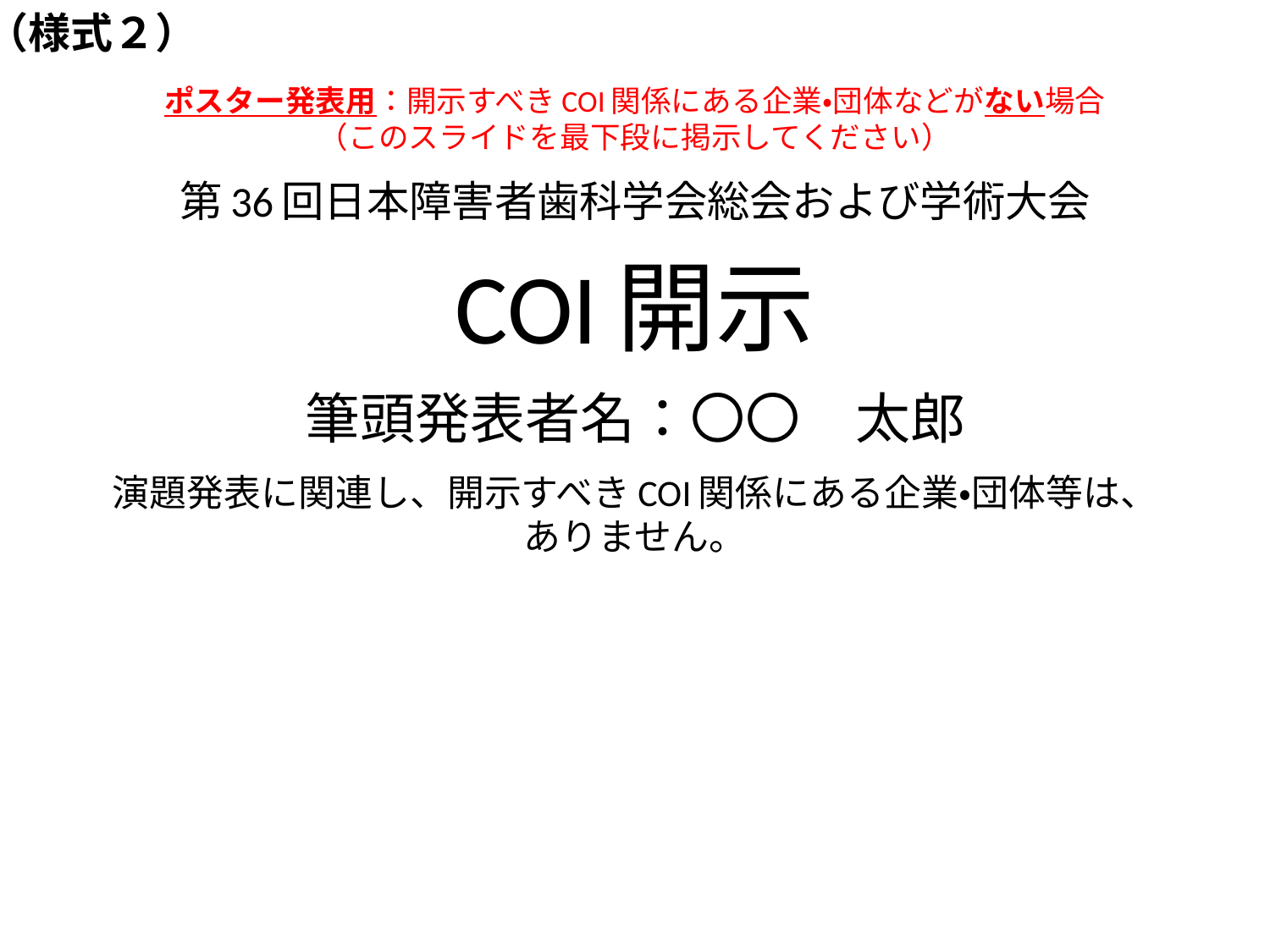

（様式２）
# ポスター発表用：開示すべきCOI関係にある企業・団体などがない場合 （このスライドを最下段に掲示してください） 第36回日本障害者歯科学会総会および学術大会 COI開示 筆頭発表者名：〇〇　太郎 演題発表に関連し、開示すべきCOI関係にある企業・団体等は、 ありません。